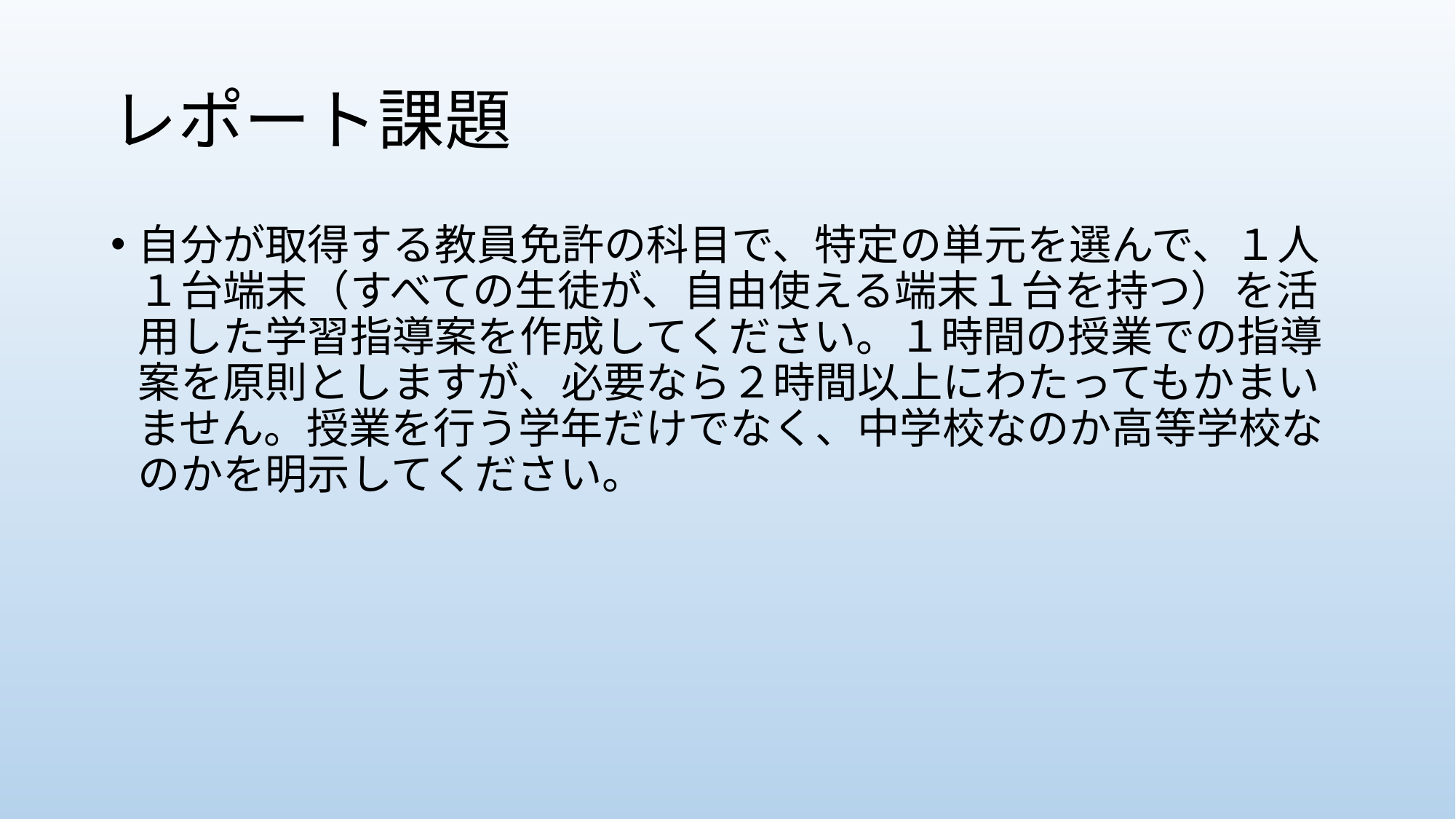

# レポート課題
自分が取得する教員免許の科目で、特定の単元を選んで、１人１台端末（すべての生徒が、自由使える端末１台を持つ）を活用した学習指導案を作成してください。１時間の授業での指導案を原則としますが、必要なら２時間以上にわたってもかまいません。授業を行う学年だけでなく、中学校なのか高等学校なのかを明示してください。